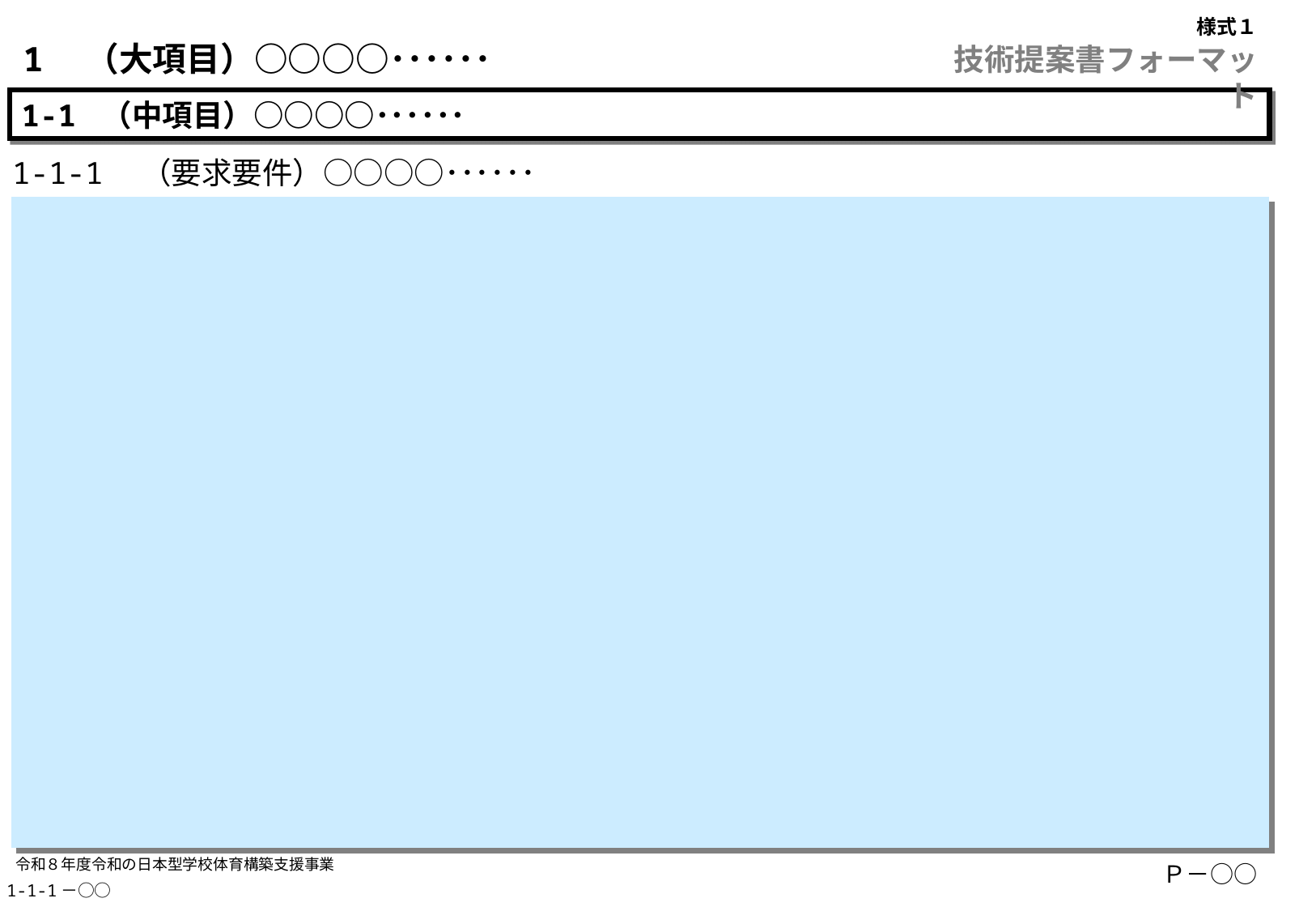

様式１
# 1　（大項目）○○○○･･････
技術提案書フォーマット
1-1 （中項目）○○○○･･････
1-1-1　（要求要件）○○○○･･････

令和８年度令和の日本型学校体育構築支援事業
Ｐ－○○
1-1-1－○○